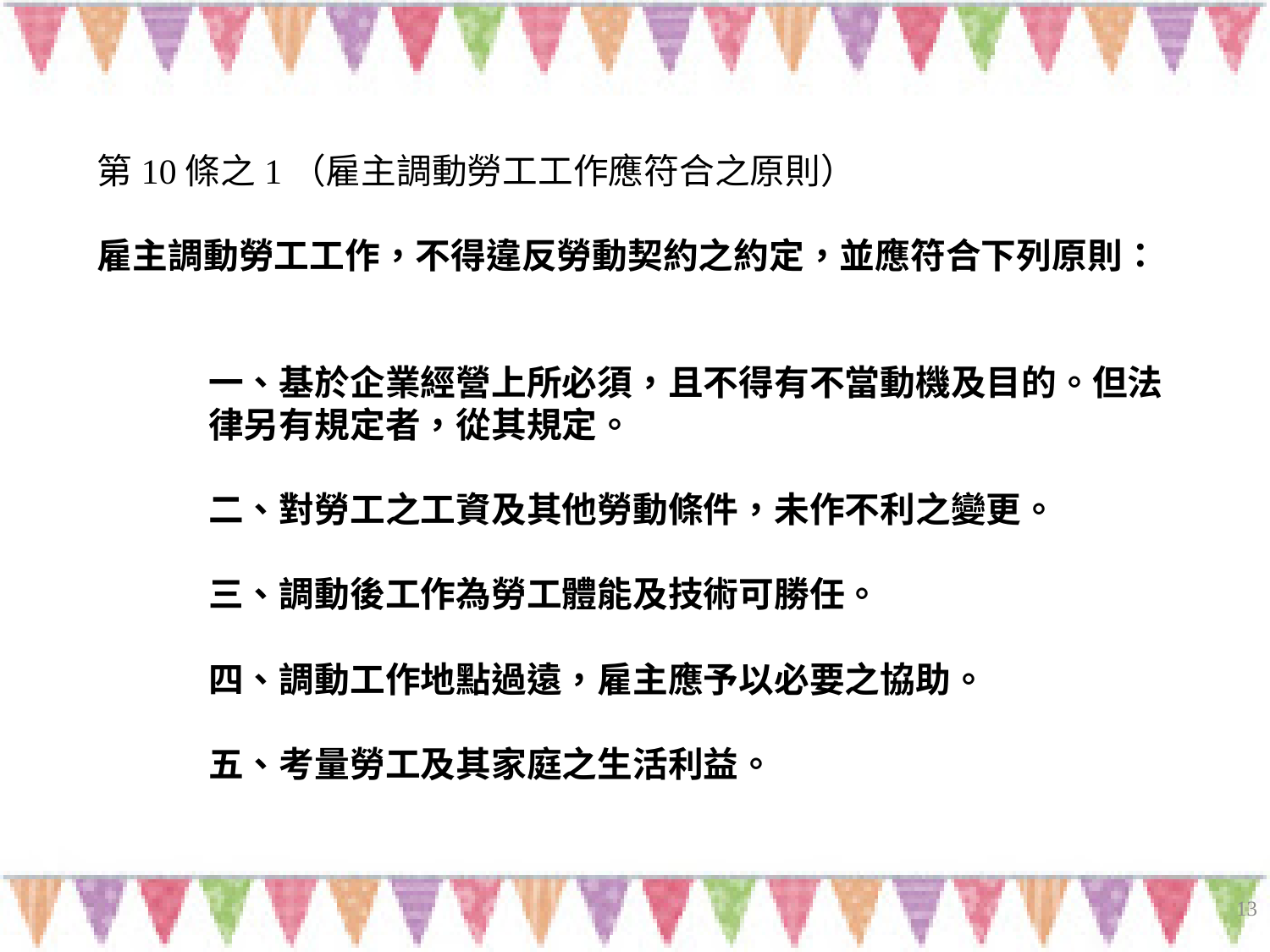

第10條之1（雇主調動勞工工作應符合之原則）

雇主調動勞工工作，不得違反勞動契約之約定，並應符合下列原則：

一、基於企業經營上所必須，且不得有不當動機及目的。但法律另有規定者，從其規定。

二、對勞工之工資及其他勞動條件，未作不利之變更。

三、調動後工作為勞工體能及技術可勝任。

四、調動工作地點過遠，雇主應予以必要之協助。

五、考量勞工及其家庭之生活利益。
13